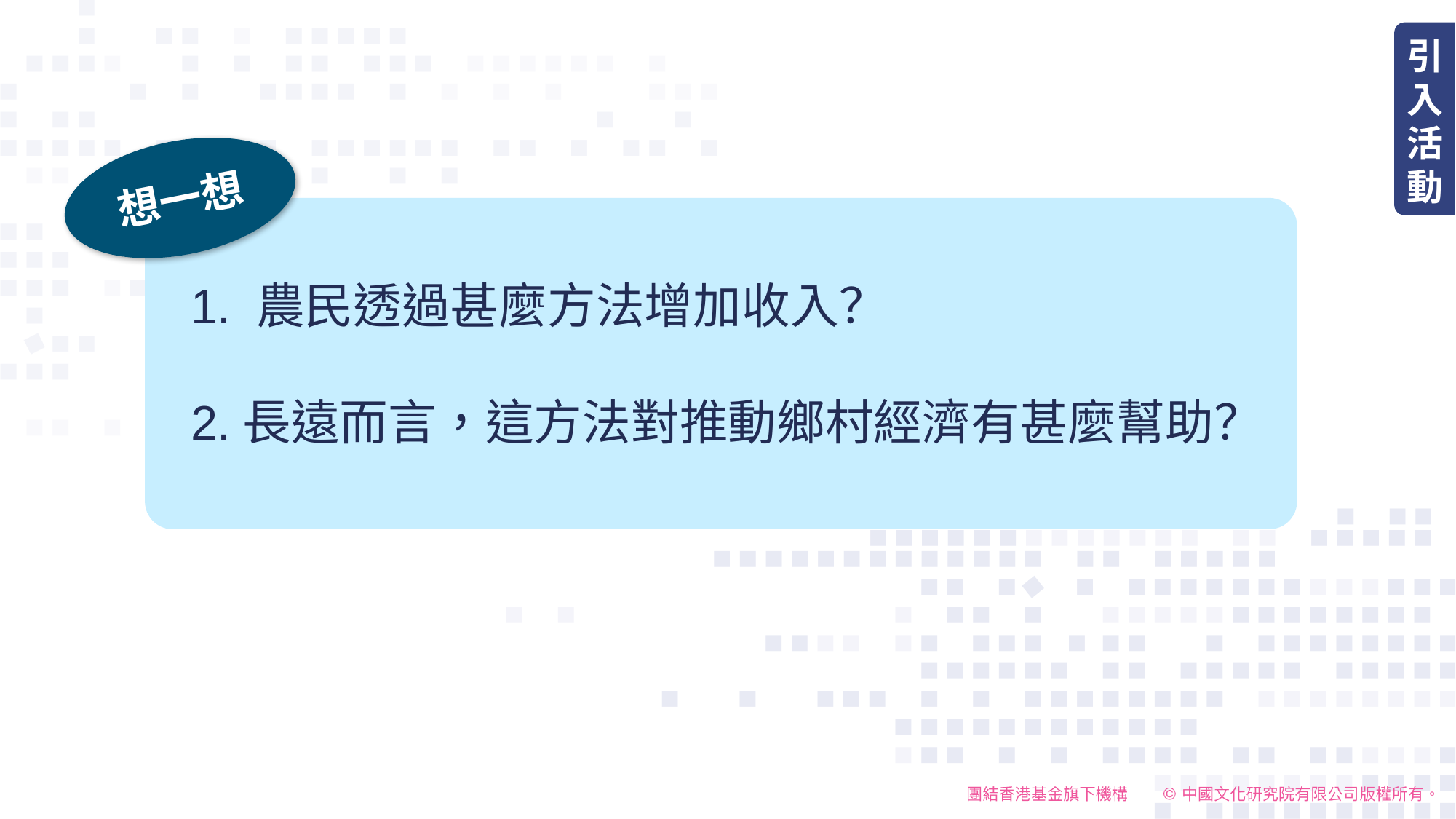

引入活動

想一想

1. 農民透過甚麼方法增加收入？

2.長遠而言，這方法對推動鄉村經濟有甚麼幫助？